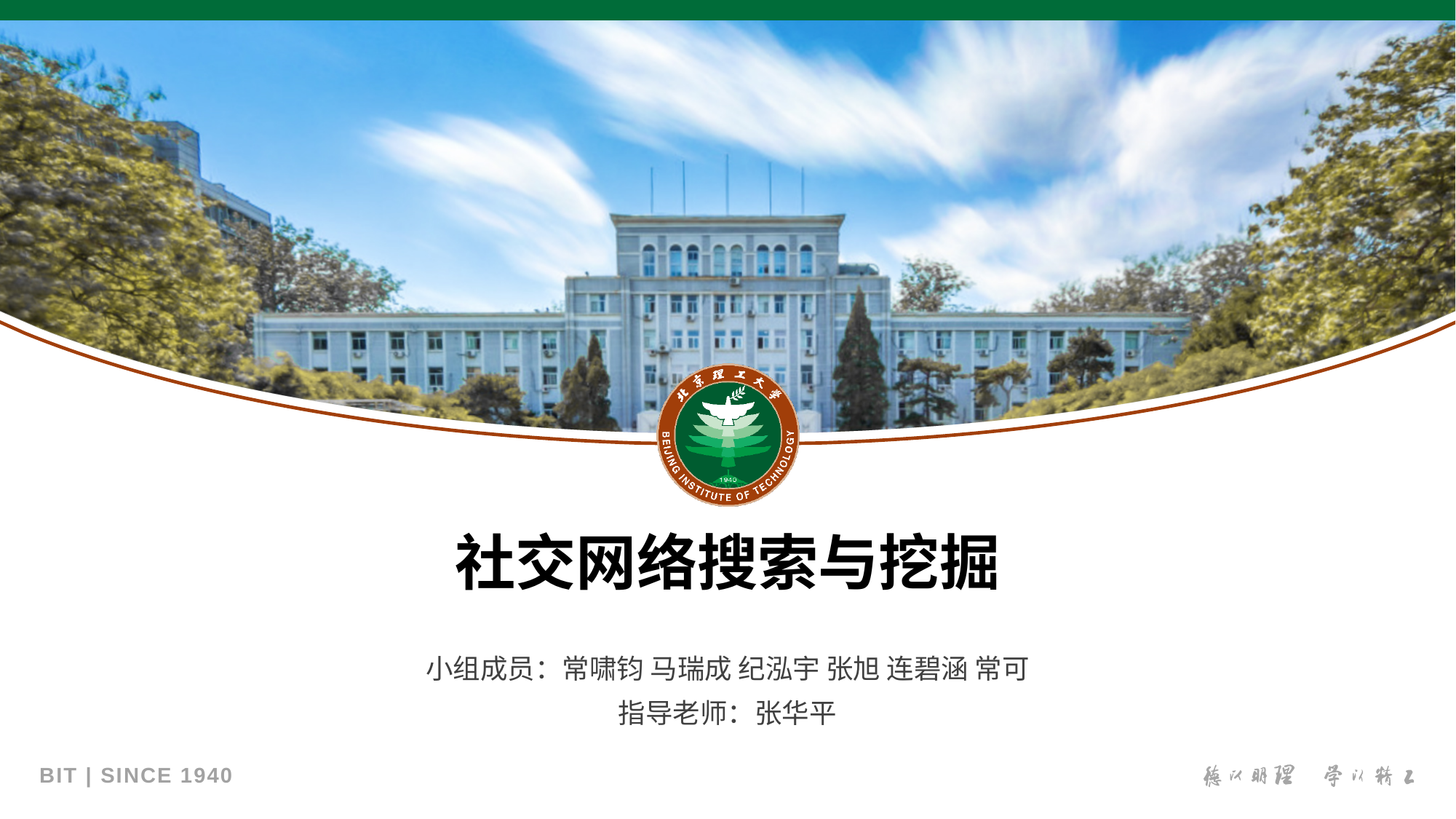

社交网络搜索与挖掘
小组成员：常啸钧 马瑞成 纪泓宇 张旭 连碧涵 常可
指导老师：张华平